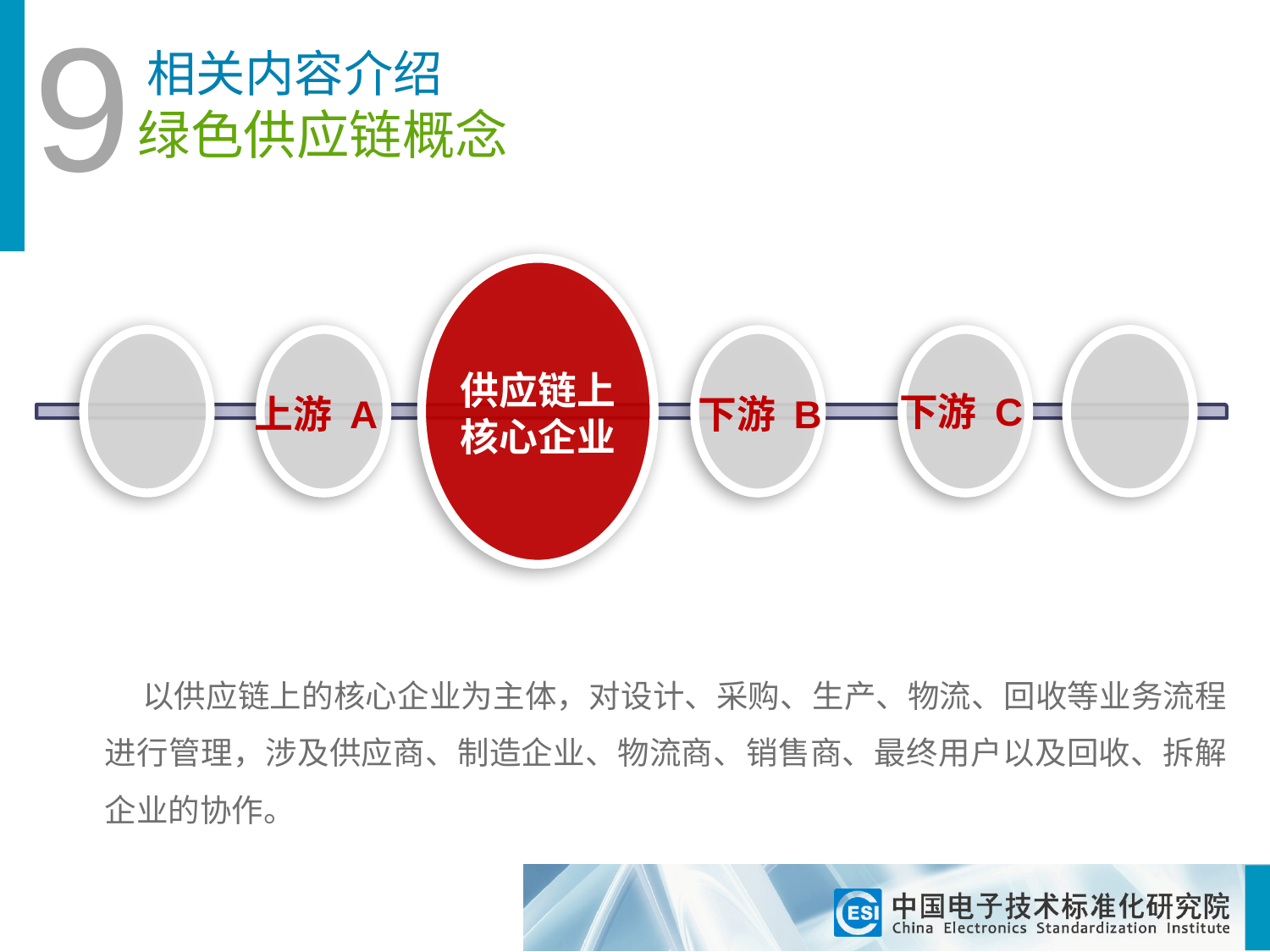

9
相关内容介绍
绿色供应链概念

供应链上
核心企业

上游 A

下游 B

下游 C

    以供应链上的核心企业为主体，对设计、采购、生产、物流、回收等业务流程进行管理，涉及供应商、制造企业、物流商、销售商、最终用户以及回收、拆解企业的协作。